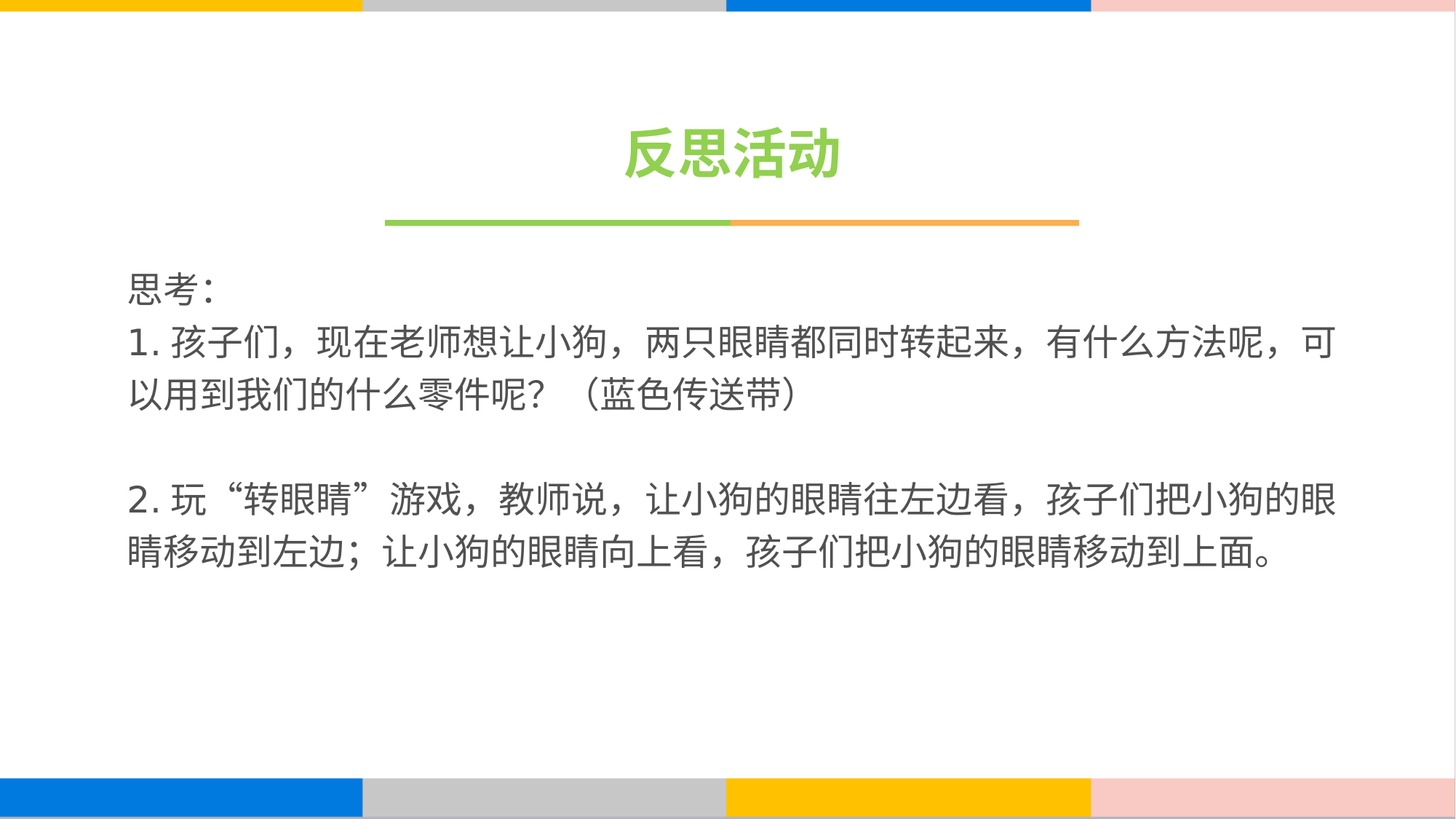

# 反思活动
思考：
1.孩子们，现在老师想让小狗，两只眼睛都同时转起来，有什么方法呢，可以用到我们的什么零件呢？（蓝色传送带）

2.玩“转眼睛”游戏，教师说，让小狗的眼睛往左边看，孩子们把小狗的眼睛移动到左边；让小狗的眼睛向上看，孩子们把小狗的眼睛移动到上面。